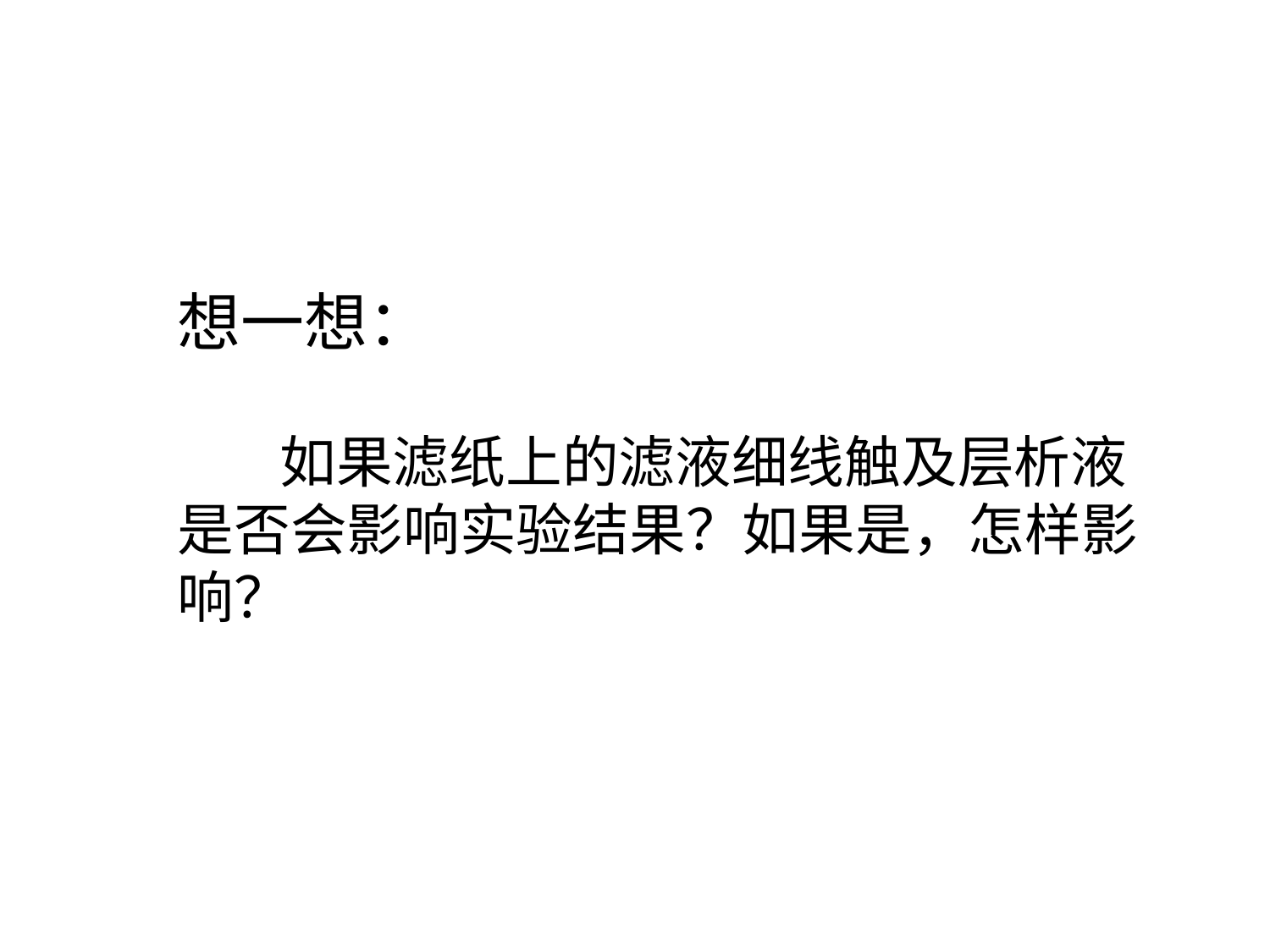

想一想：

       如果滤纸上的滤液细线触及层析液是否会影响实验结果？如果是，怎样影响？